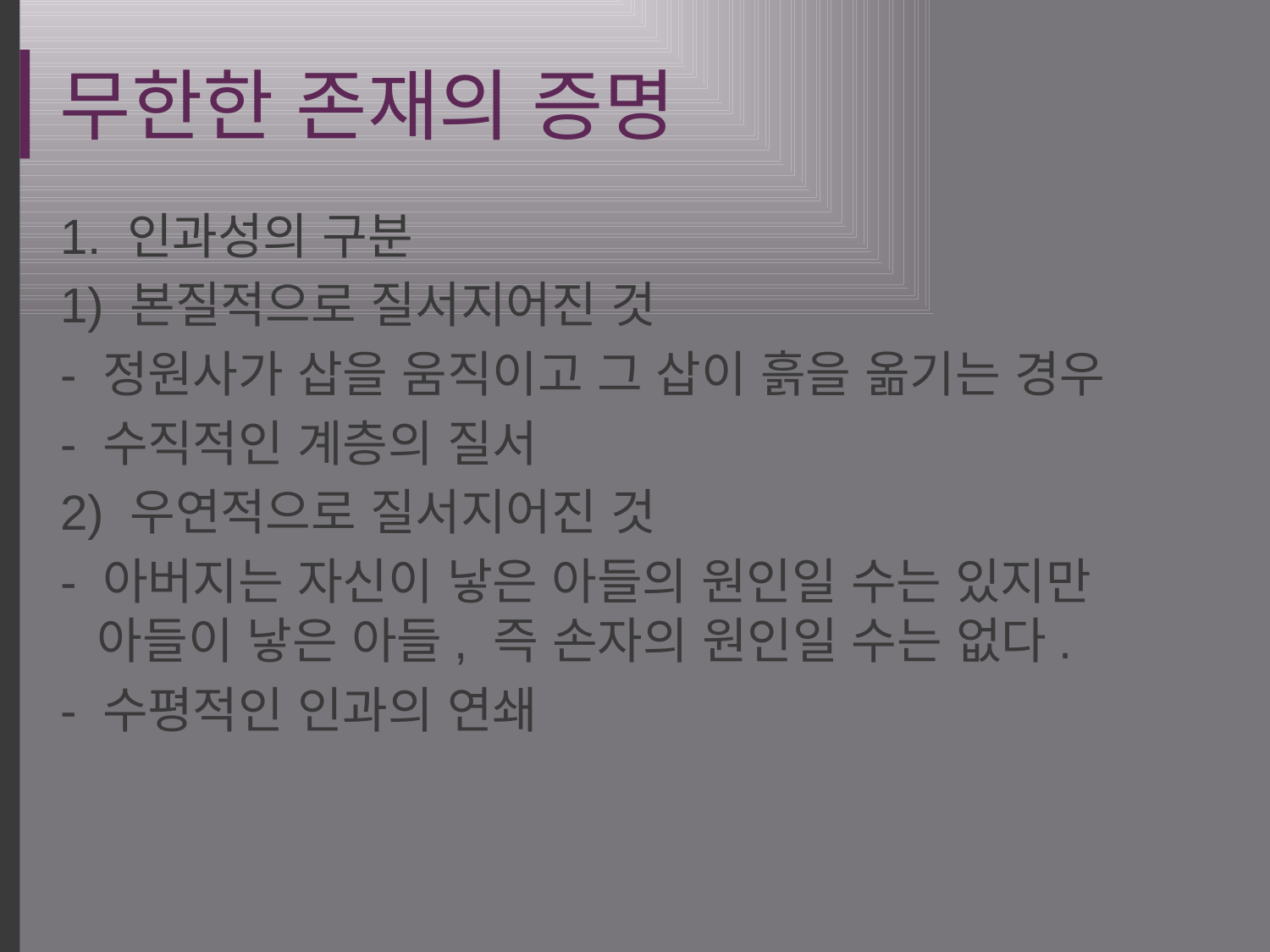

# 무한한 존재의 증명
1. 인과성의 구분
1) 본질적으로 질서지어진 것
- 정원사가 삽을 움직이고 그 삽이 흙을 옮기는 경우
- 수직적인 계층의 질서
2) 우연적으로 질서지어진 것
- 아버지는 자신이 낳은 아들의 원인일 수는 있지만 아들이 낳은 아들, 즉 손자의 원인일 수는 없다.
- 수평적인 인과의 연쇄